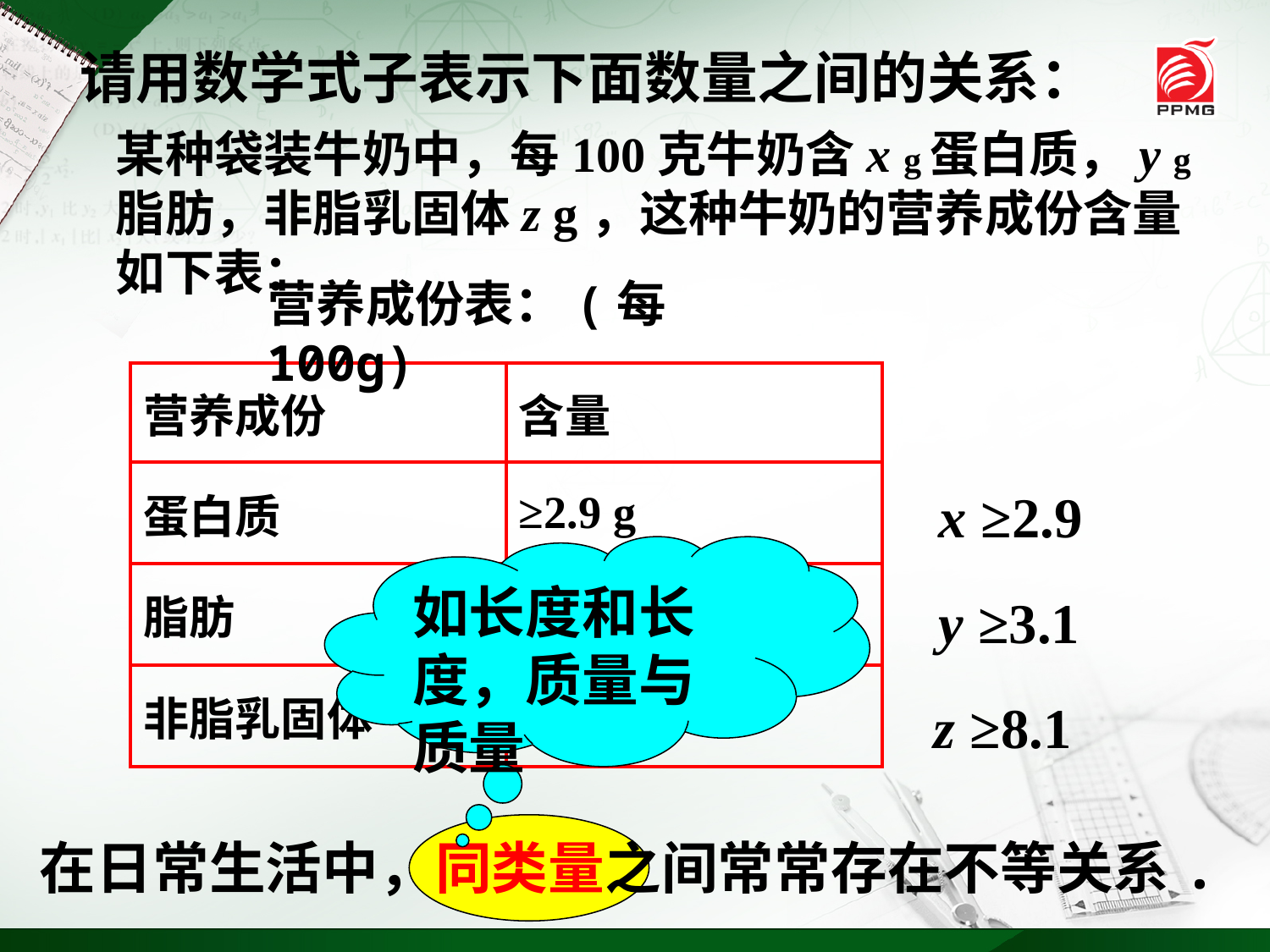

请用数学式子表示下面数量之间的关系：
某种袋装牛奶中，每100克牛奶含x g蛋白质，y g脂肪，非脂乳固体z g，这种牛奶的营养成份含量如下表：
营养成份表：(每100g)
| 营养成份 | 含量 |
| --- | --- |
| 蛋白质 | ≥2.9 g |
| 脂肪 | ≥3. 1 g |
| 非脂乳固体 | ≥8.1 g |
x ≥2.9
如长度和长度，质量与质量
y ≥3.1
z ≥8.1

在日常生活中，同类量之间常常存在不等关系.